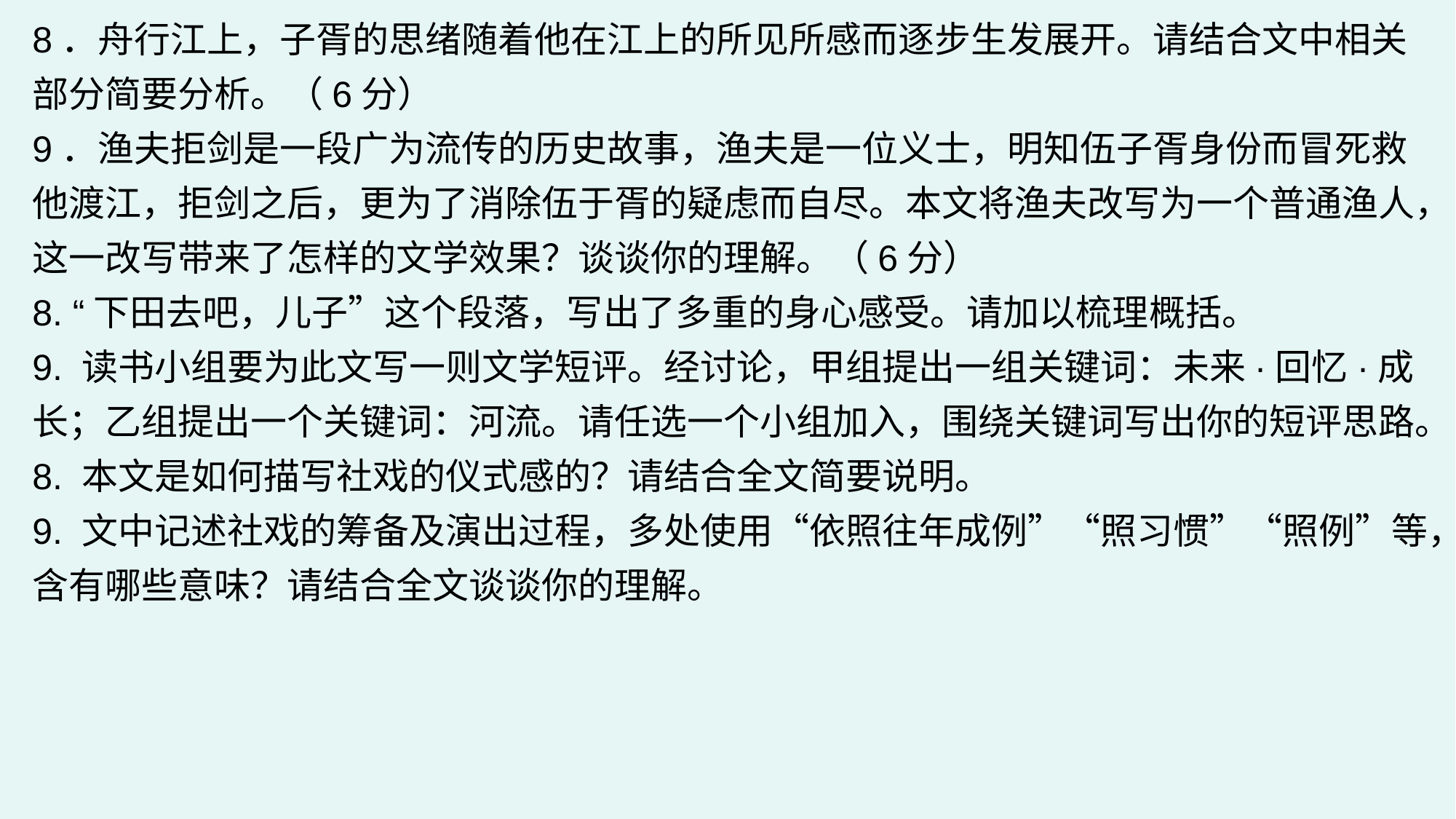

8．舟行江上，子胥的思绪随着他在江上的所见所感而逐步生发展开。请结合文中相关部分简要分析。（6分）
9．渔夫拒剑是一段广为流传的历史故事，渔夫是一位义士，明知伍子胥身份而冒死救他渡江，拒剑之后，更为了消除伍于胥的疑虑而自尽。本文将渔夫改写为一个普通渔人，这一改写带来了怎样的文学效果？谈谈你的理解。（6分）
8. “下田去吧，儿子”这个段落，写出了多重的身心感受。请加以梳理概括。
9. 读书小组要为此文写一则文学短评。经讨论，甲组提出一组关键词：未来·回忆·成长；乙组提出一个关键词：河流。请任选一个小组加入，围绕关键词写出你的短评思路。
8. 本文是如何描写社戏的仪式感的？请结合全文简要说明。
9. 文中记述社戏的筹备及演出过程，多处使用“依照往年成例”“照习惯”“照例”等，含有哪些意味？请结合全文谈谈你的理解。